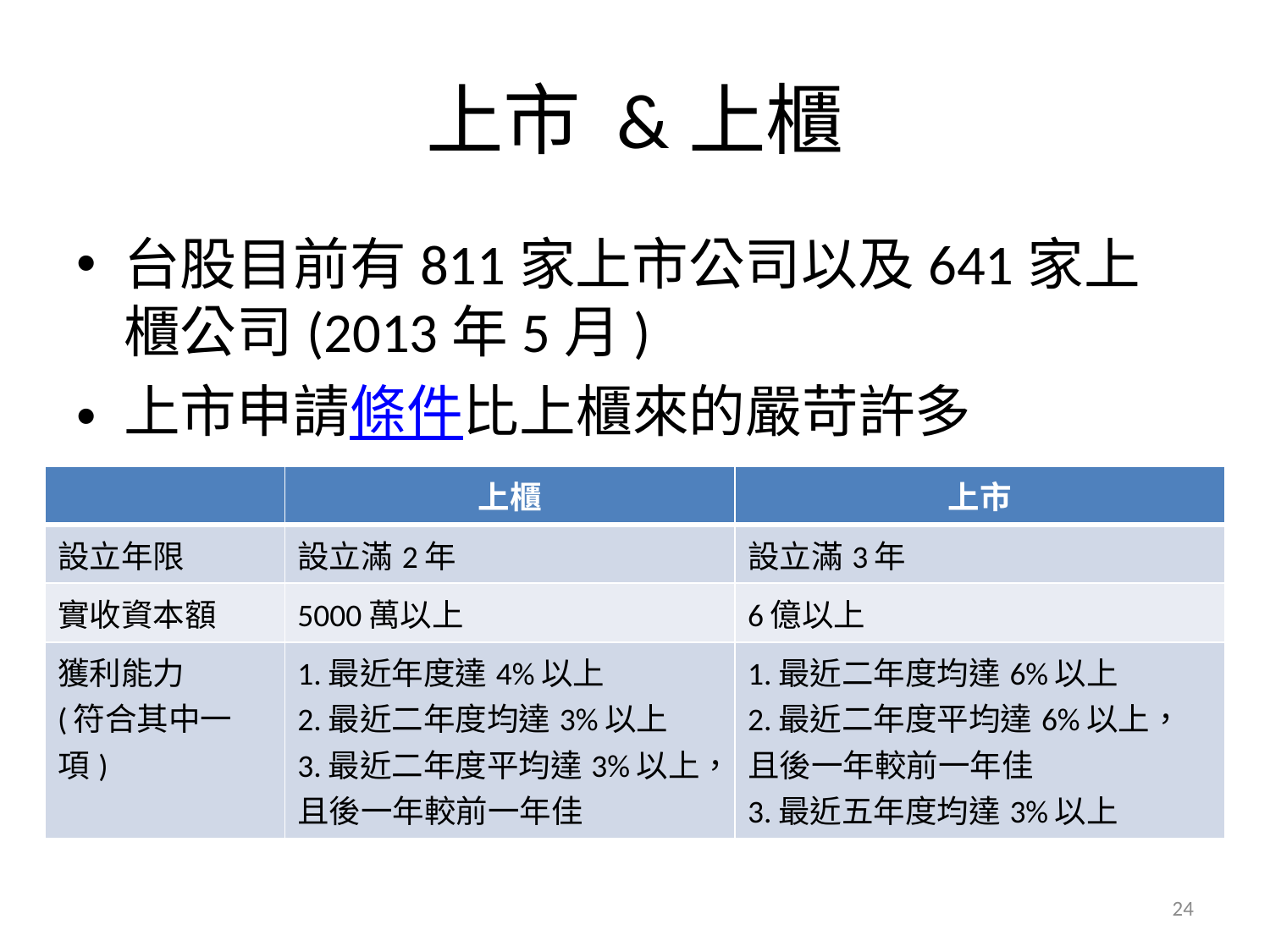

# 上市 &上櫃
台股目前有811家上市公司以及641家上櫃公司(2013年5月)
上市申請條件比上櫃來的嚴苛許多

|  | 上櫃 | 上市 |
| --- | --- | --- |
| 設立年限 | 設立滿2年 | 設立滿3年 |
| 實收資本額 | 5000萬以上 | 6億以上 |
| 獲利能力 (符合其中一項) | 1.最近年度達4%以上 2.最近二年度均達3%以上 3.最近二年度平均達3%以上，且後一年較前一年佳 | 1.最近二年度均達6%以上 2.最近二年度平均達6%以上，且後一年較前一年佳 3.最近五年度均達3%以上 |
24